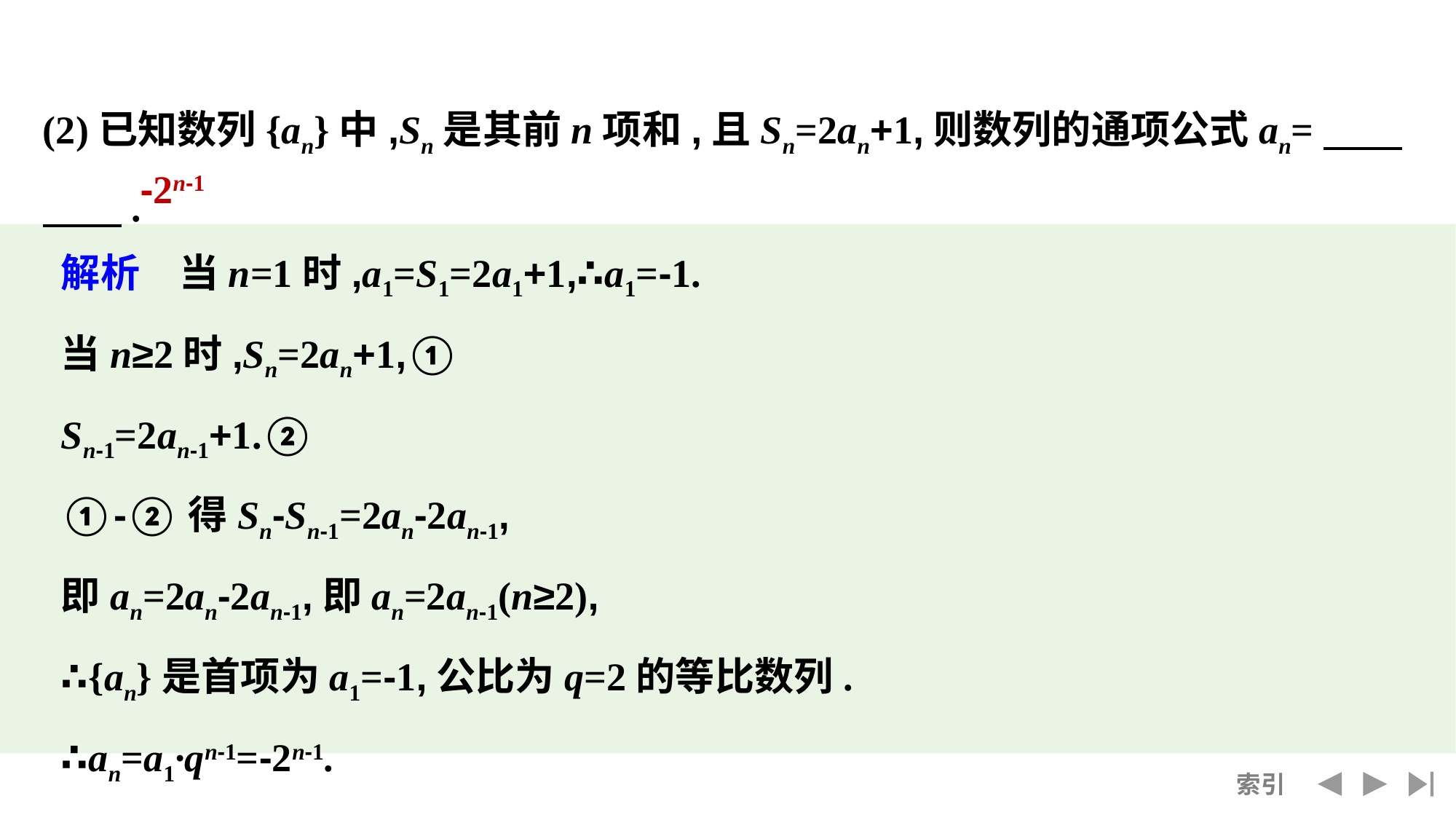

(2)已知数列{an}中,Sn是其前n项和,且Sn=2an+1,则数列的通项公式an=　　　　.
-2n-1
解析　当n=1时,a1=S1=2a1+1,∴a1=-1.
当n≥2时,Sn=2an+1,①
Sn-1=2an-1+1.②
①-②得Sn-Sn-1=2an-2an-1,
即an=2an-2an-1,即an=2an-1(n≥2),
∴{an}是首项为a1=-1,公比为q=2的等比数列.
∴an=a1·qn-1=-2n-1.